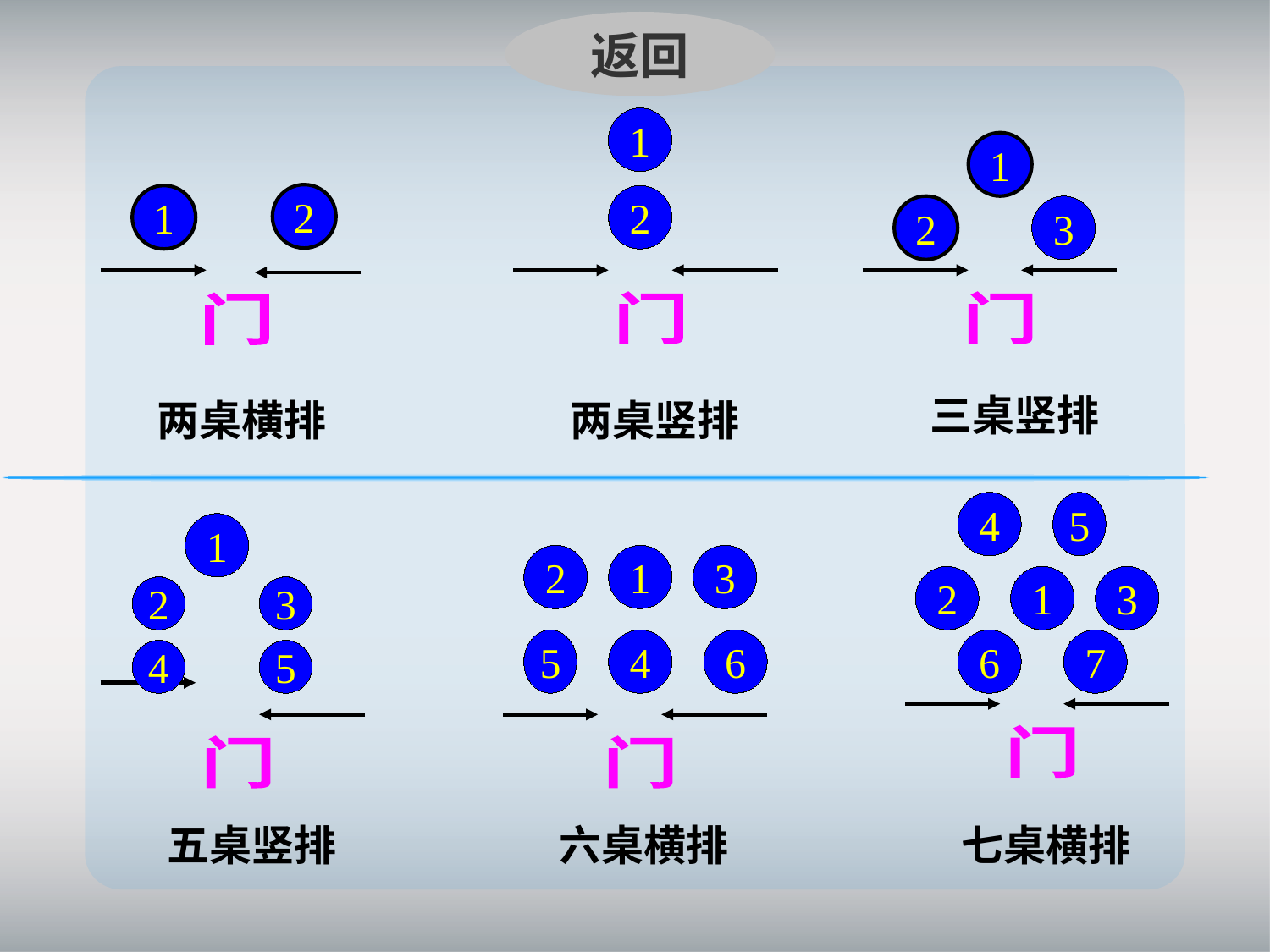

返回

1
1
2
1
2
2
3

门
门
门
三桌竖排
两桌横排
两桌竖排

4
5
1
2
1
3
2
1
3
2
3
5
4
6
6
7
4
5
门
门
门
五桌竖排
六桌横排
七桌横排